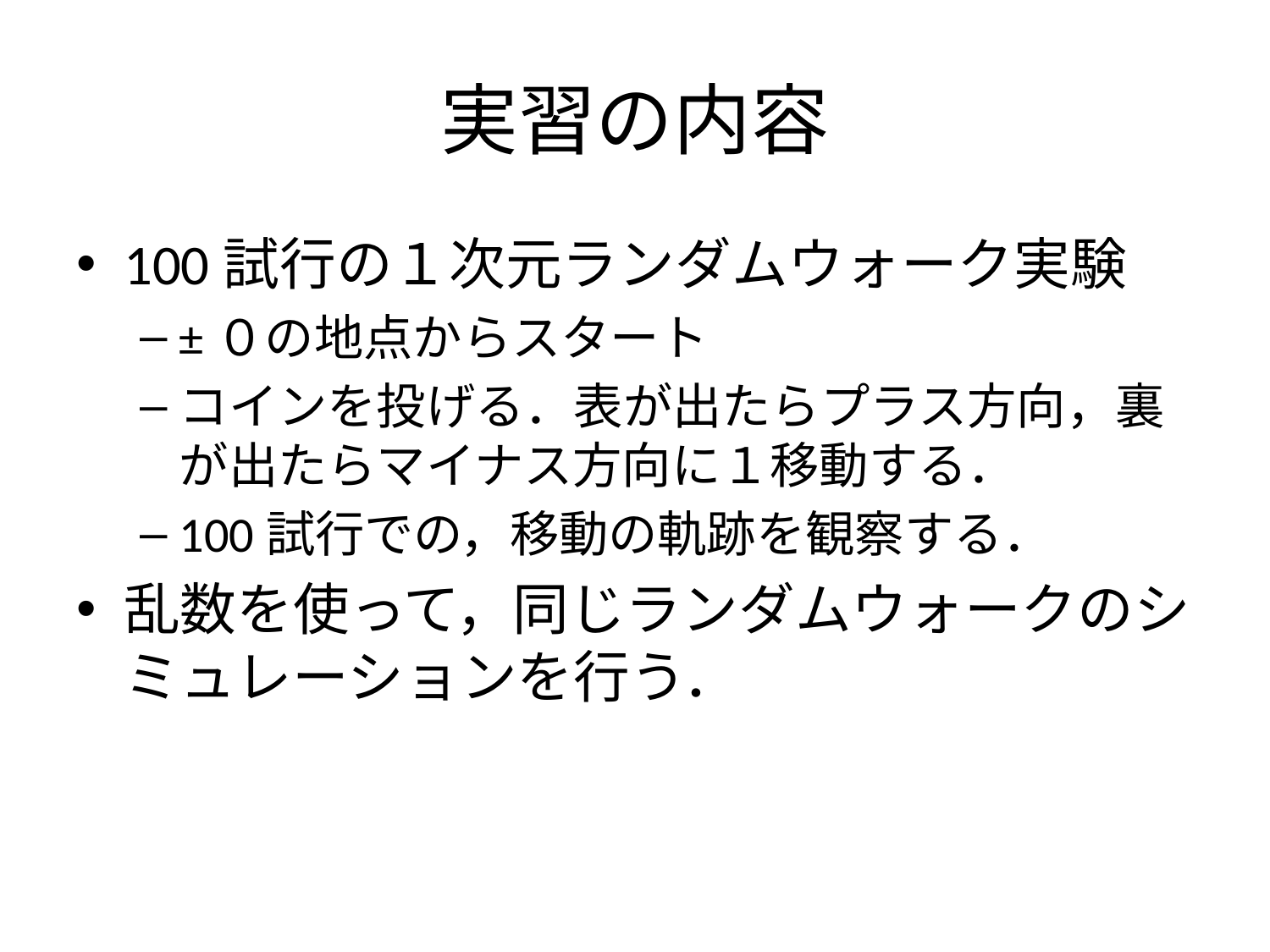

# 実習の内容
100試行の１次元ランダムウォーク実験
±０の地点からスタート
コインを投げる．表が出たらプラス方向，裏が出たらマイナス方向に１移動する．
100試行での，移動の軌跡を観察する．
乱数を使って，同じランダムウォークのシミュレーションを行う．